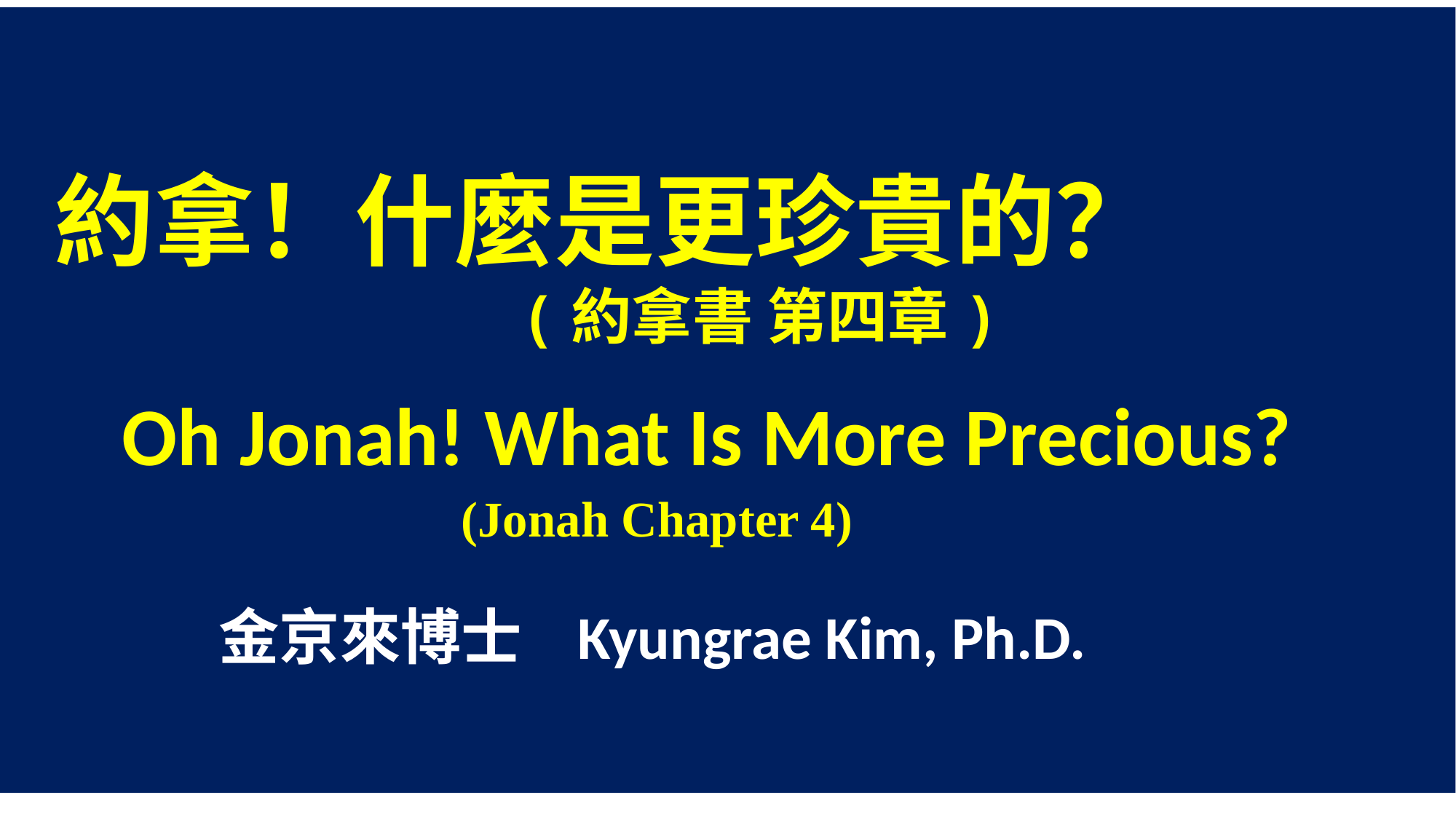

約拿！什麼是更珍貴的？
              (約拿書 第四章)

      Oh Jonah! What Is More Precious?
                                 (Jonah Chapter 4)

              金京來博士   Kyungrae Kim, Ph.D.